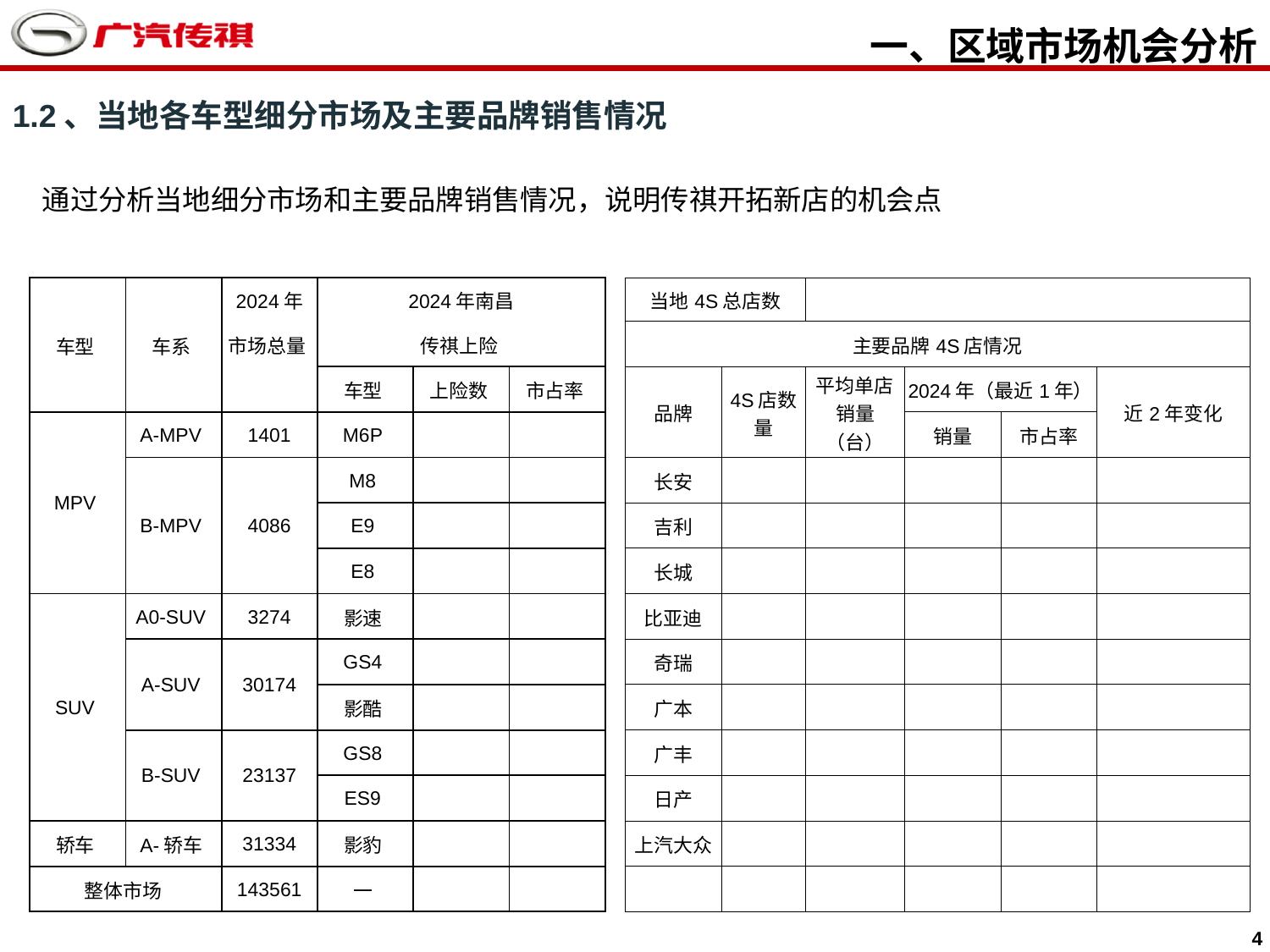

一、区域市场机会分析
1.2、当地各车型细分市场及主要品牌销售情况
通过分析当地细分市场和主要品牌销售情况，说明传祺开拓新店的机会点
| 车型 | 车系 | 2024年 | 2024年南昌 |  |  |
| --- | --- | --- | --- | --- | --- |
|  |  | 市场总量 | 传祺上险 |  |  |
|  |  |  | 车型 | 上险数 | 市占率 |
| MPV | A-MPV | 1401 | M6P |  |  |
|  | B-MPV | 4086 | M8 |  |  |
|  |  |  | E9 |  |  |
|  |  |  | E8 |  |  |
| SUV | A0-SUV | 3274 | 影速 |  |  |
|  | A-SUV | 30174 | GS4 |  |  |
|  |  |  | 影酷 |  |  |
|  | B-SUV | 23137 | GS8 |  |  |
|  |  |  | ES9 |  |  |
| 轿车 | A-轿车 | 31334 | 影豹 |  |  |
| 整体市场 |  | 143561 | 一 |  |  |
| 当地4S总店数 |  |  |  |  |  |
| --- | --- | --- | --- | --- | --- |
| 主要品牌4S店情况 |  |  |  |  |  |
| 品牌 | 4S店数量 | 平均单店销量（台） | 2024年（最近1年） |  | 近2年变化 |
|  |  |  | 销量 | 市占率 |  |
| 长安 |  |  |  |  |  |
| 吉利 |  |  |  |  |  |
| 长城 |  |  |  |  |  |
| 比亚迪 |  |  |  |  |  |
| 奇瑞 |  |  |  |  |  |
| 广本 |  |  |  |  |  |
| 广丰 |  |  |  |  |  |
| 日产 |  |  |  |  |  |
| 上汽大众 |  |  |  |  |  |
|  |  |  |  |  |  |